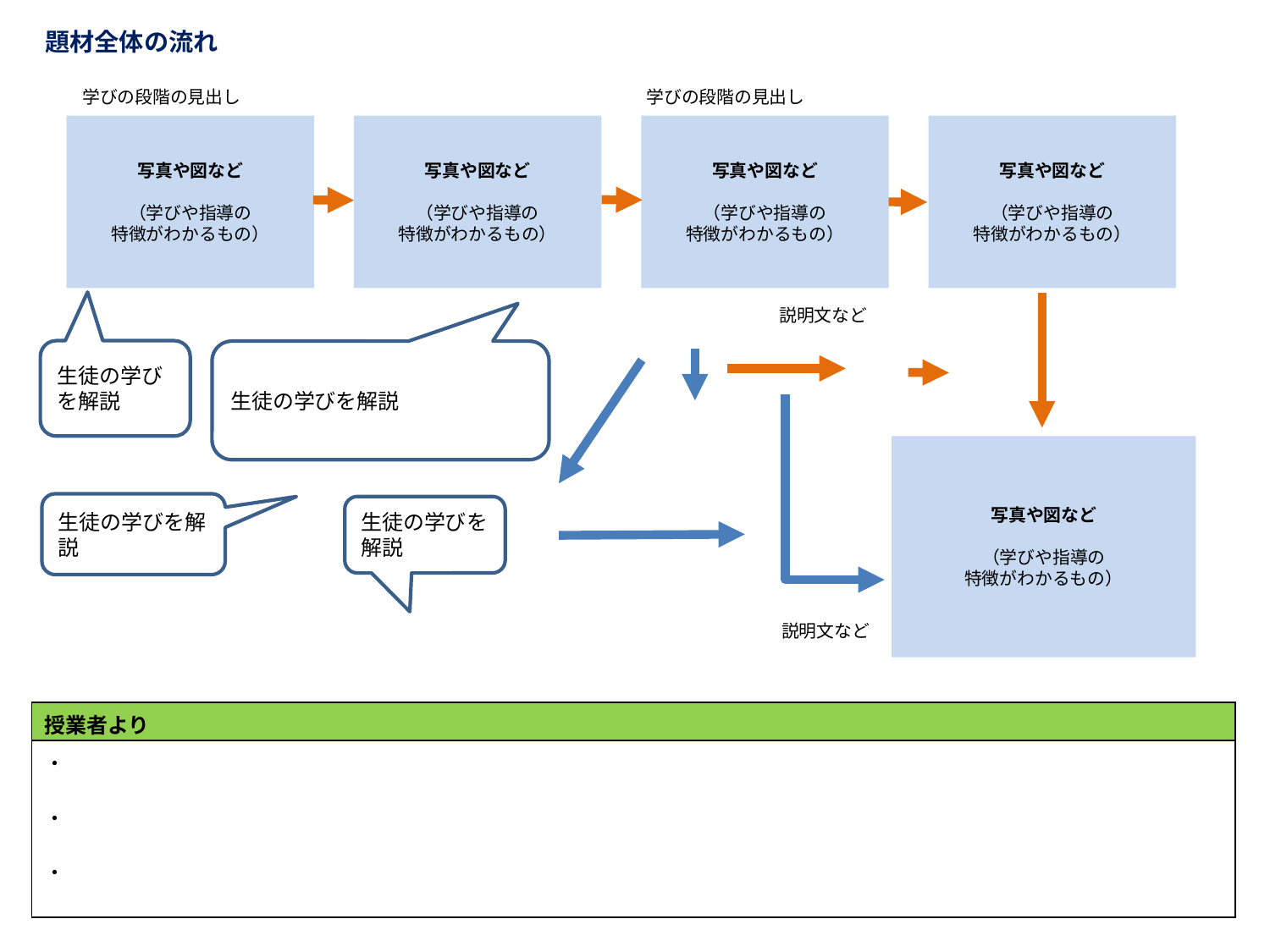

題材全体の流れ
学びの段階の見出し
学びの段階の見出し
写真や図など

（学びや指導の
特徴がわかるもの）
写真や図など

（学びや指導の
特徴がわかるもの）
写真や図など

（学びや指導の
特徴がわかるもの）
写真や図など

（学びや指導の
特徴がわかるもの）
下図制作
説明文など
生徒の学びを解説
生徒の学びを解説
写真や図など

（学びや指導の
特徴がわかるもの）
生徒の学びを解説
生徒の学びを解説
説明文など
| 授業者より |
| --- |
| ・ ・ ・ |